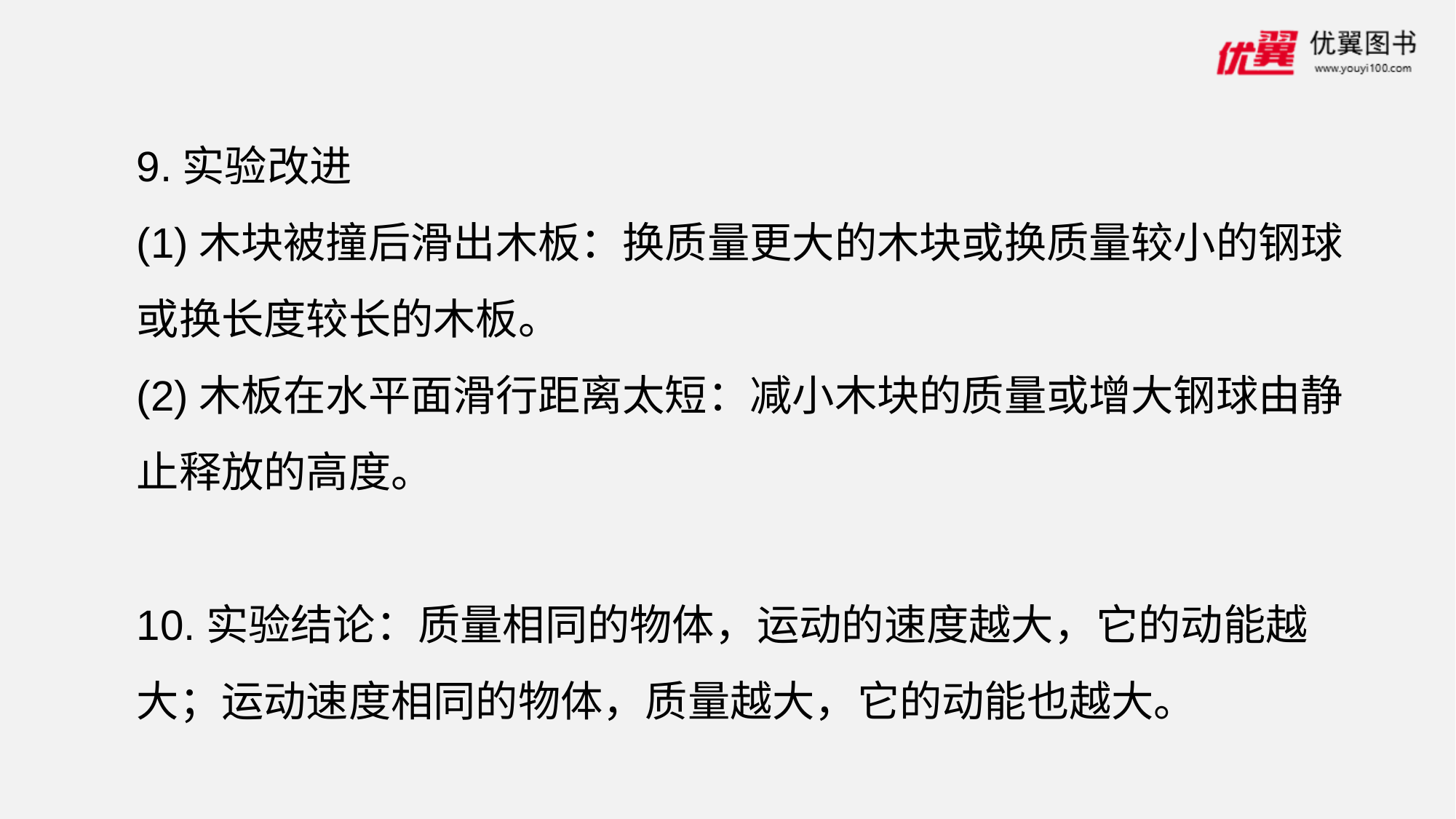

9.实验改进
(1)木块被撞后滑出木板：换质量更大的木块或换质量较小的钢球或换长度较长的木板。
(2)木板在水平面滑行距离太短：减小木块的质量或增大钢球由静止释放的高度。

10.实验结论：质量相同的物体，运动的速度越大，它的动能越大；运动速度相同的物体，质量越大，它的动能也越大。